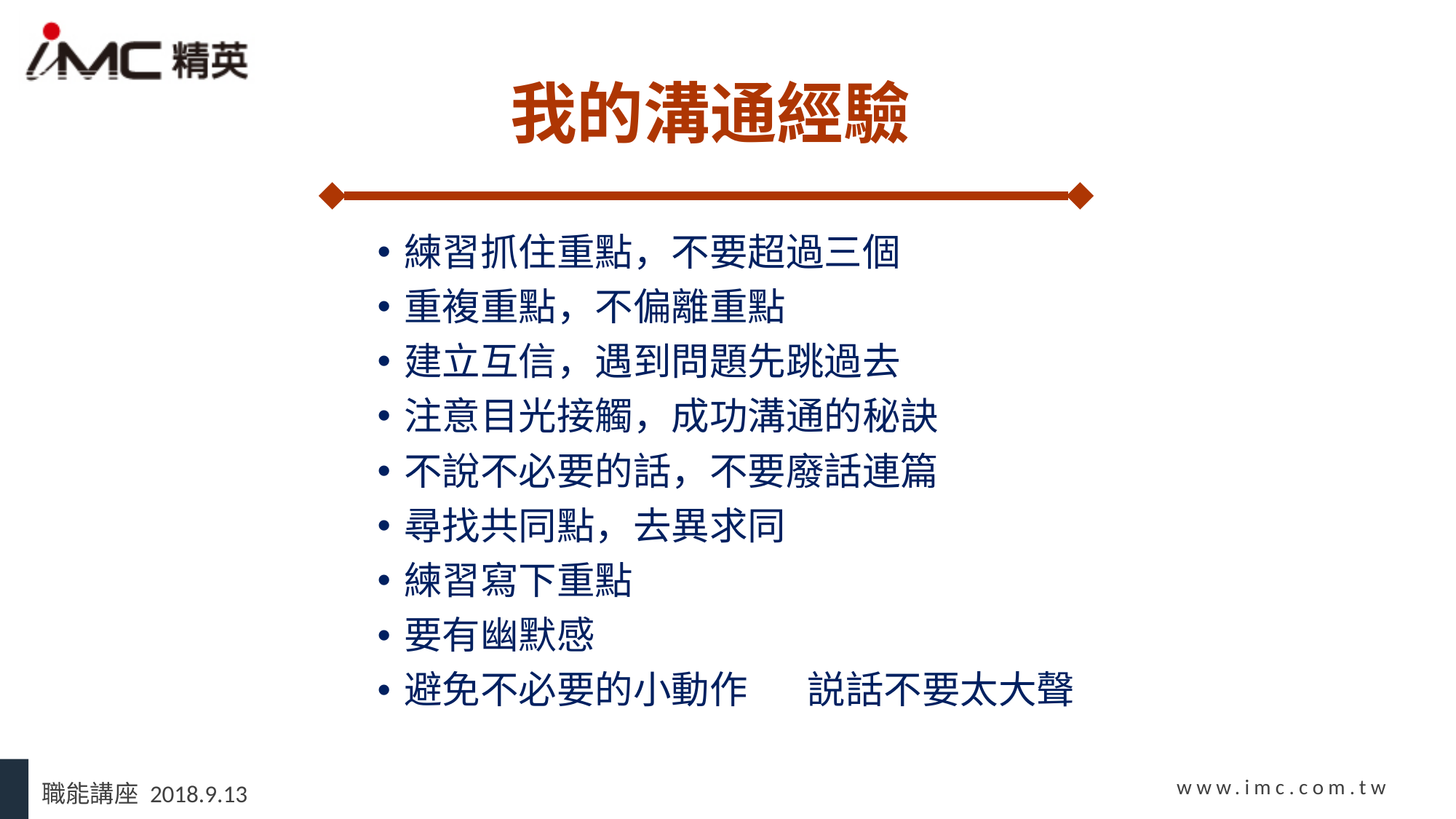

# 我的溝通經驗
練習抓住重點，不要超過三個
重複重點，不偏離重點
建立互信，遇到問題先跳過去
注意目光接觸，成功溝通的秘訣
不說不必要的話，不要廢話連篇
尋找共同點，去異求同
練習寫下重點
要有幽默感
避免不必要的小動作       説話不要太大聲